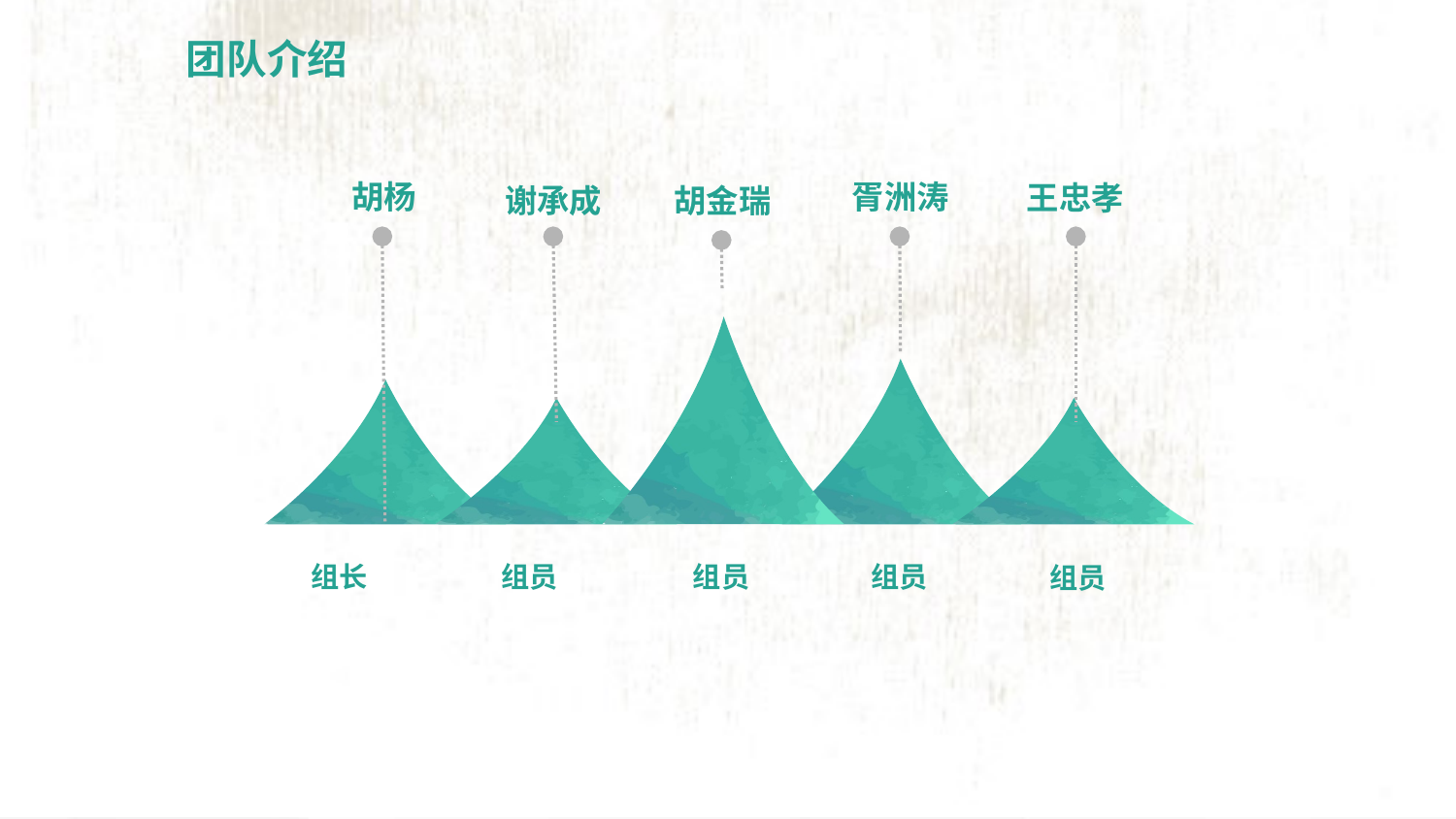

团队介绍
胡杨

胥洲涛

王忠孝

谢承成

胡金瑞

组员
组长
组员
组员
组员